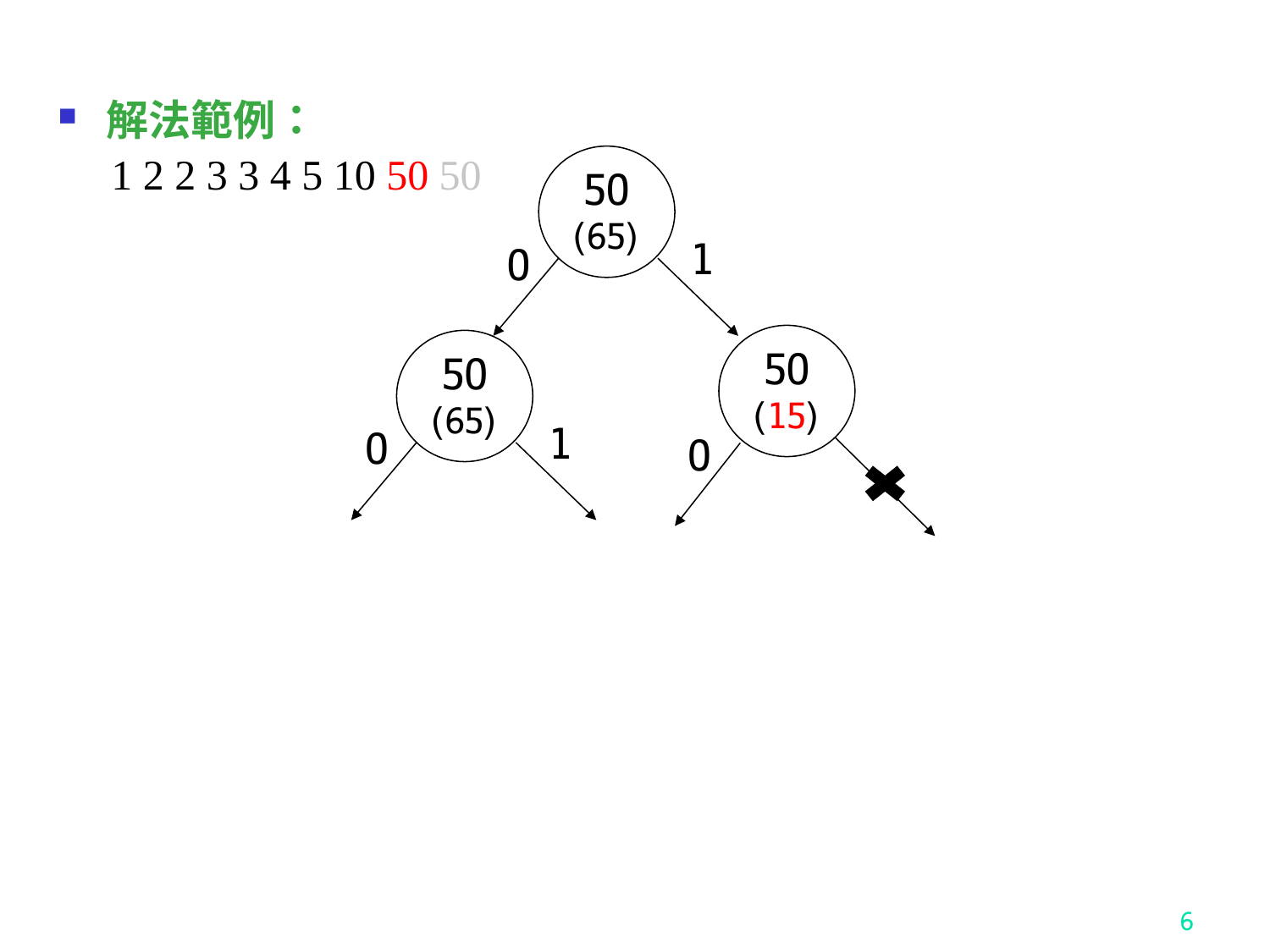

解法範例：
     1 2 2 3 3 4 5 10 50 50

50
(65)
1
0

50
(65)
1
0
50
(15)
0

6